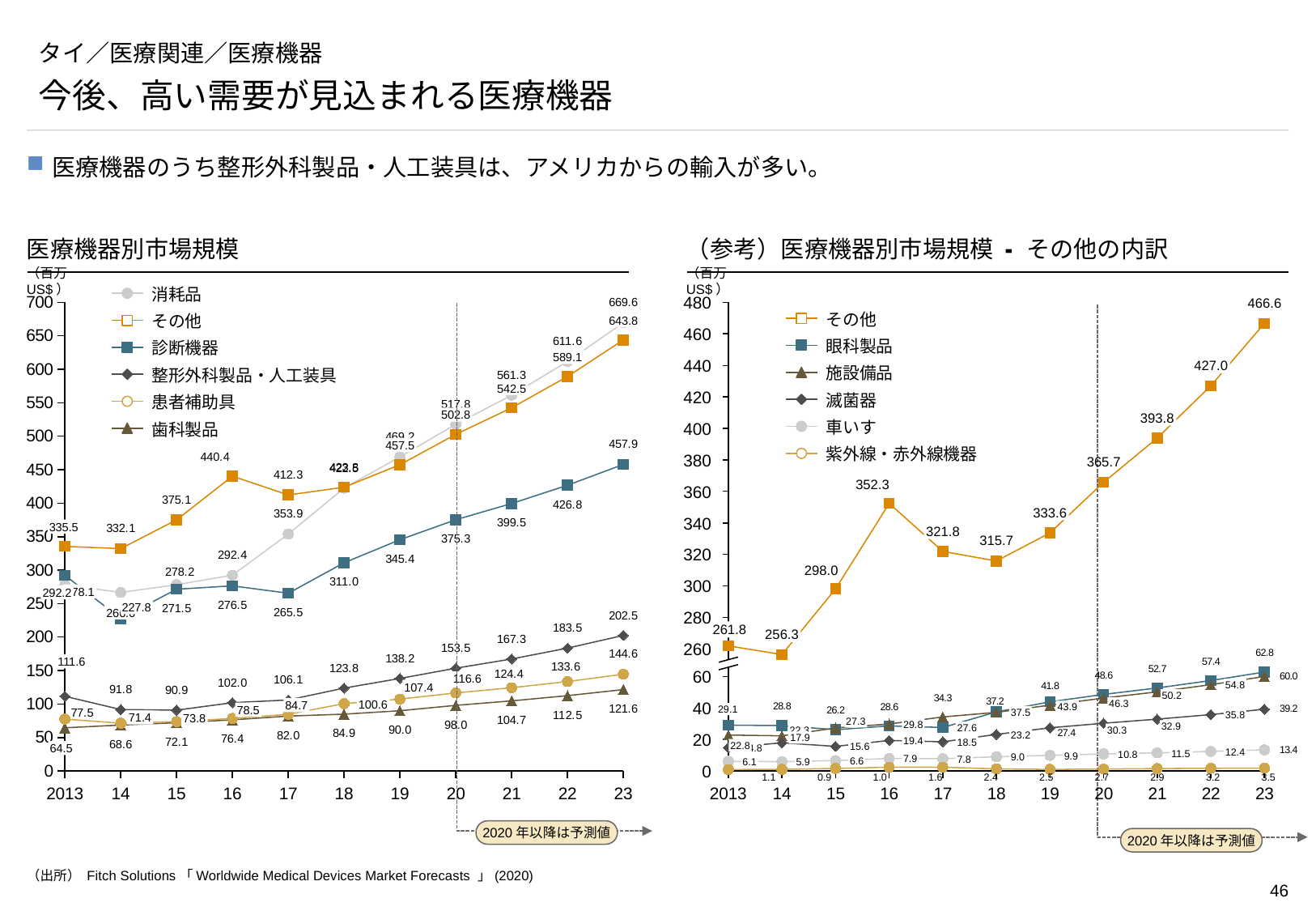

# タイ／医療関連／医療機器
今後、高い需要が見込まれる医療機器
医療機器のうち整形外科製品・人工装具は、アメリカからの輸入が多い。
医療機器別市場規模
（参考）医療機器別市場規模 - その他の内訳
（百万US$）
（百万US$）
消耗品

### Chart

| Category |  |  |  |  |  |  |
|---|---|---|---|---|---|---|

### Chart

| Category |  |  |  |  |  |  |
|---|---|---|---|---|---|---|
480
466.6

その他
その他
643.8

460
眼科製品
診断機器

589.1
440
427.0
施設備品
整形外科製品・人工装具

542.5
420
滅菌器
患者補助具

502.8
393.8
車いす
400
歯科製品

457.5
紫外線・赤外線機器

380
365.7
352.3
360
333.6
340
335.5
321.8
315.7
320
298.0
300
278.1
292.2
227.8
266.6
280
261.8
256.3
260
111.6

60
116.6
54.8
107.4
50.2
100.6
46.3
40
84.7
43.9
78.5
29.1
37.5
35.8
71.4
73.8
27.3
29.8
32.9
27.6
22.3
30.3
23.2
20
17.9
19.4
18.5
22.8
15.6
64.5
14.8
12.4
11.5
10.8
9.9
9.0
7.9
7.8
6.6
6.1
5.9
0
0.9
1.0
1.6
2.4
2.5
2.7
2.9
3.2
3.5
1.1
2013
14
15
16
17
18
19
20
21
22
23
2013
14
15
16
17
18
19
20
21
22
23
2020年以降は予測値
2020年以降は予測値
（出所） Fitch Solutions「Worldwide Medical Devices Market Forecasts 」(2020)